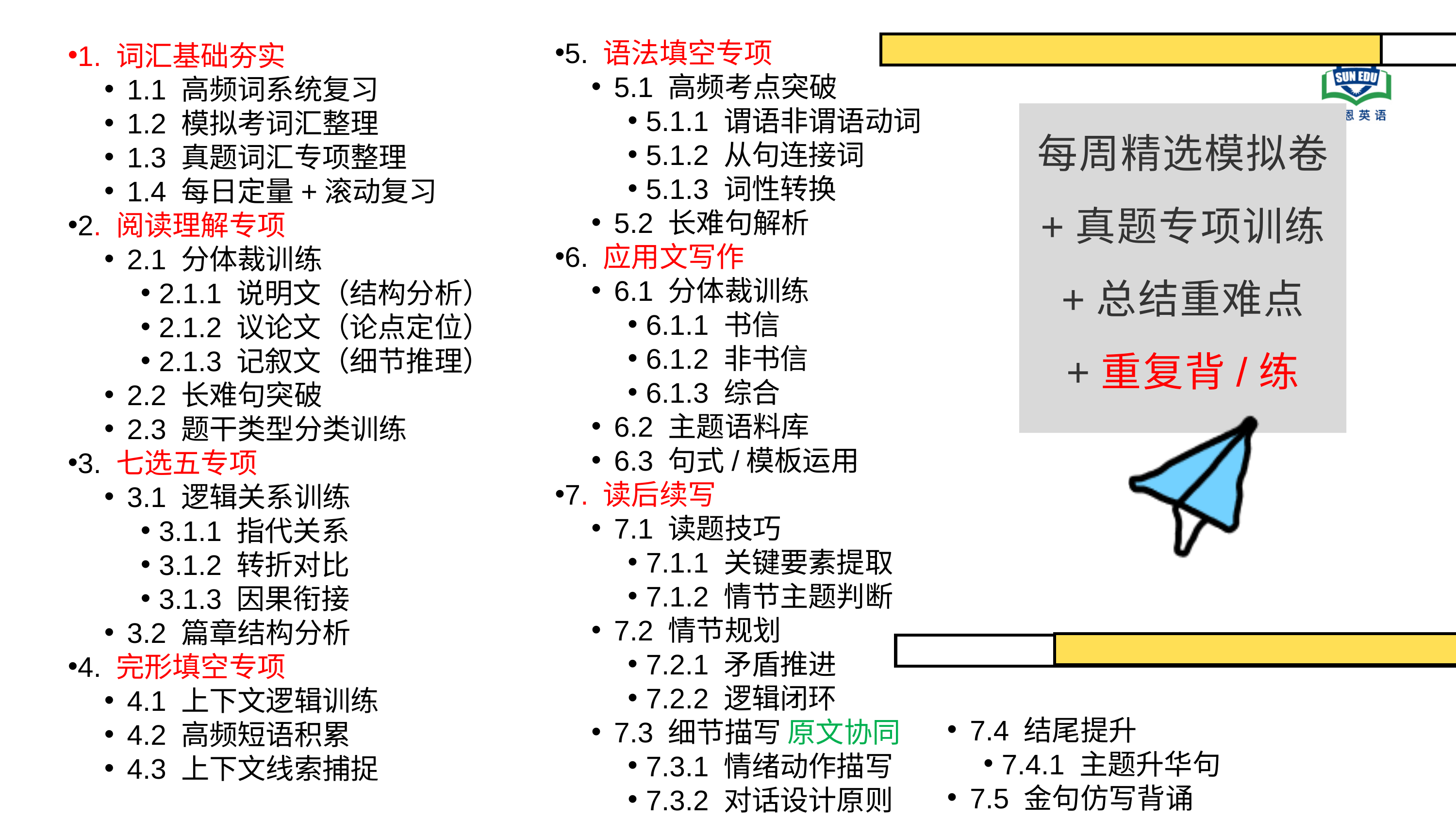

5. 语法填空专项
5.1 高频考点突破
5.1.1 谓语非谓语动词
5.1.2 从句连接词
5.1.3 词性转换
5.2 长难句解析
6. 应用文写作
6.1 分体裁训练
6.1.1 书信
6.1.2 非书信
6.1.3 综合
6.2 主题语料库
6.3 句式/模板运用
7. 读后续写
7.1 读题技巧
7.1.1 关键要素提取
7.1.2 情节主题判断
7.2 情节规划
7.2.1 矛盾推进
7.2.2 逻辑闭环
7.3 细节描写 原文协同
7.3.1 情绪动作描写
7.3.2 对话设计原则
1. 词汇基础夯实
1.1 高频词系统复习
1.2 模拟考词汇整理
1.3 真题词汇专项整理
1.4 每日定量+滚动复习
2. 阅读理解专项
2.1 分体裁训练
2.1.1 说明文（结构分析）
2.1.2 议论文（论点定位）
2.1.3 记叙文（细节推理）
2.2 长难句突破
2.3 题干类型分类训练
3. 七选五专项
3.1 逻辑关系训练
3.1.1 指代关系
3.1.2 转折对比
3.1.3 因果衔接
3.2 篇章结构分析
4. 完形填空专项
4.1 上下文逻辑训练
4.2 高频短语积累
4.3 上下文线索捕捉

每周精选模拟卷
+真题专项训练
+总结重难点
+重复背/练

7.4 结尾提升
7.4.1 主题升华句
7.5 金句仿写背诵